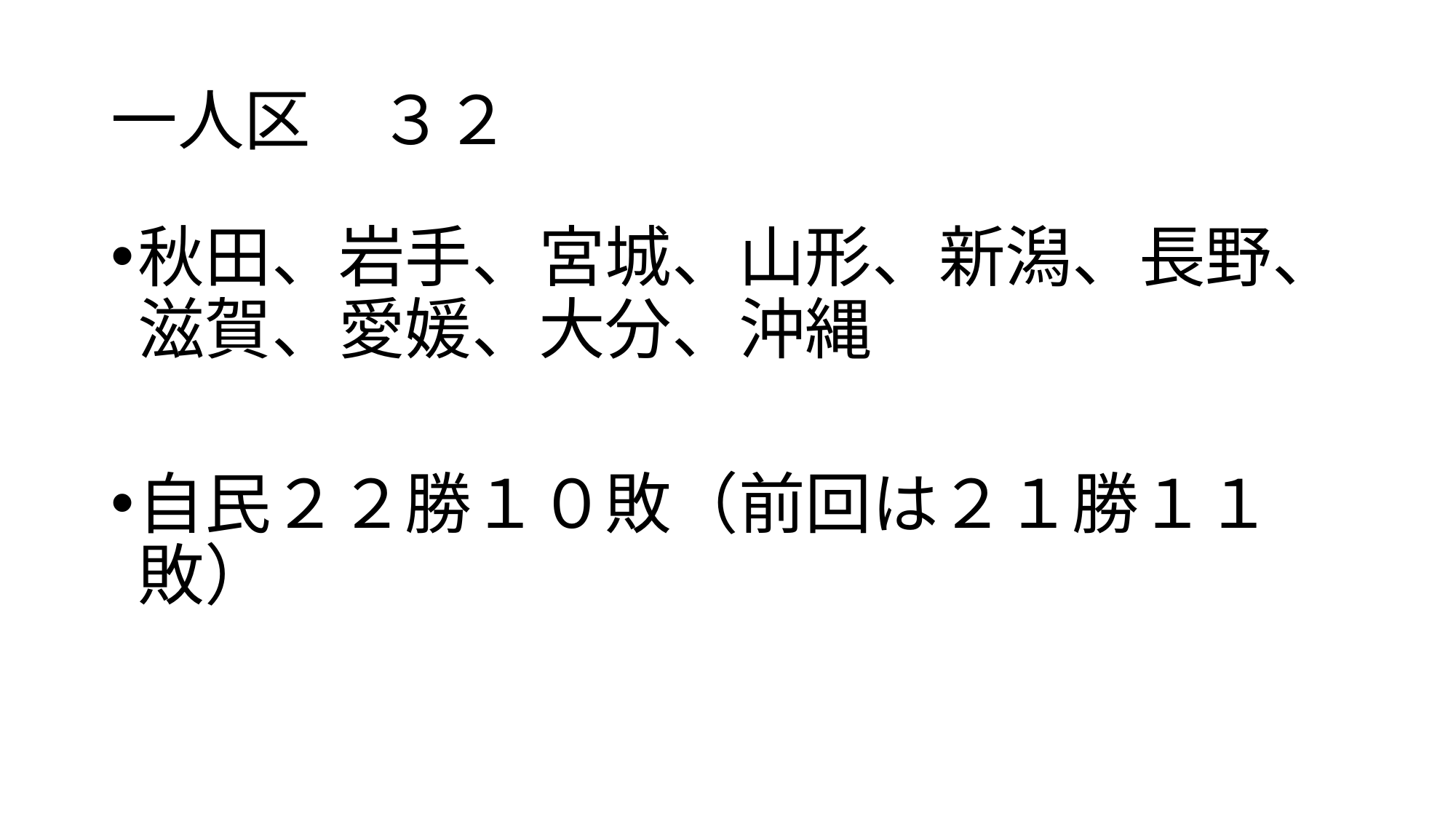

# 一人区　３２
秋田、岩手、宮城、山形、新潟、長野、滋賀、愛媛、大分、沖縄

自民２２勝１０敗（前回は２１勝１１敗）